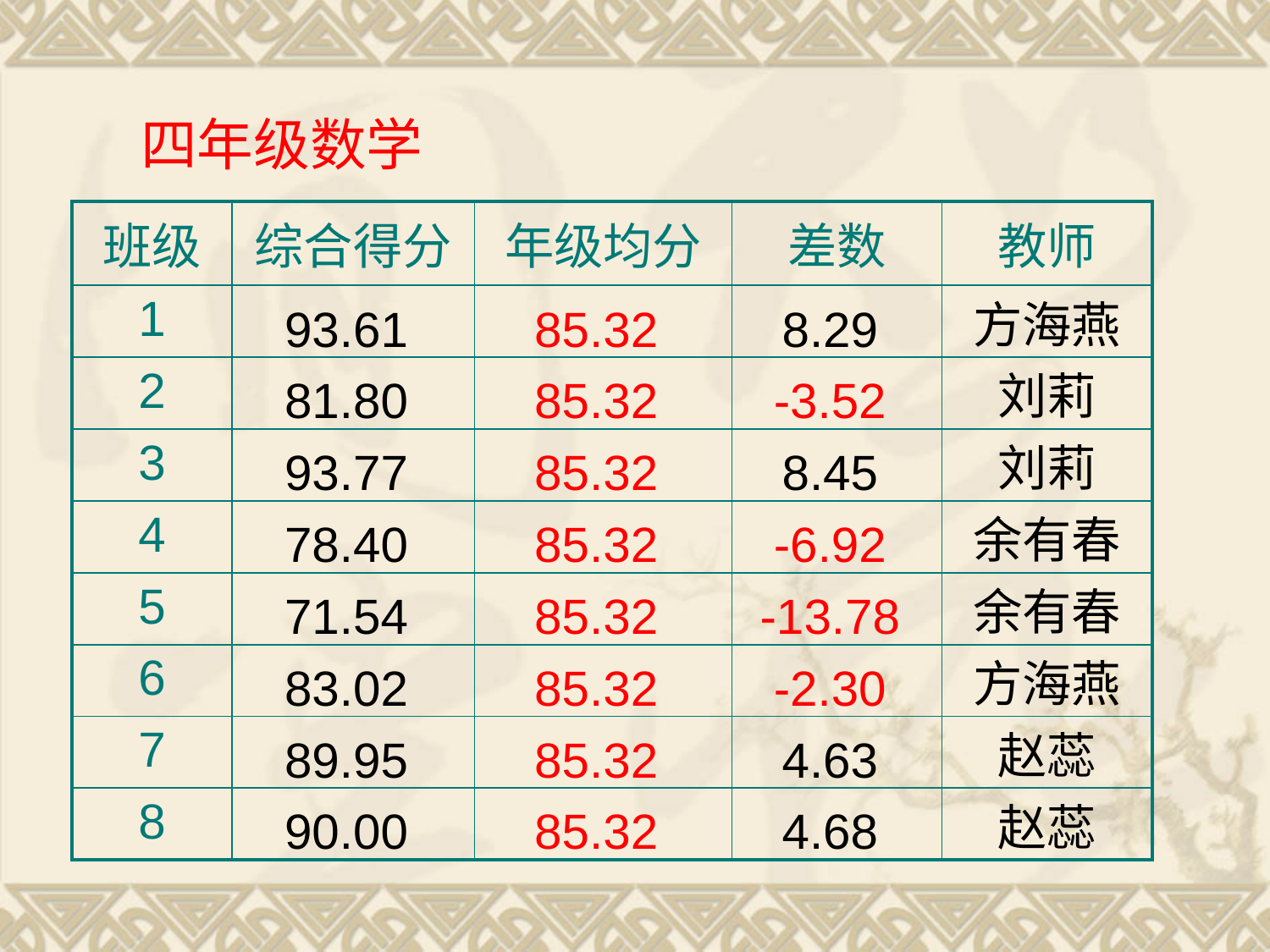

四年级数学
| 班级 | 综合得分 | 年级均分 | 差数 | 教师 |
| --- | --- | --- | --- | --- |
| 1 | 93.61 | 85.32 | 8.29 | 方海燕 |
| 2 | 81.80 | 85.32 | -3.52 | 刘莉 |
| 3 | 93.77 | 85.32 | 8.45 | 刘莉 |
| 4 | 78.40 | 85.32 | -6.92 | 余有春 |
| 5 | 71.54 | 85.32 | -13.78 | 余有春 |
| 6 | 83.02 | 85.32 | -2.30 | 方海燕 |
| 7 | 89.95 | 85.32 | 4.63 | 赵蕊 |
| 8 | 90.00 | 85.32 | 4.68 | 赵蕊 |